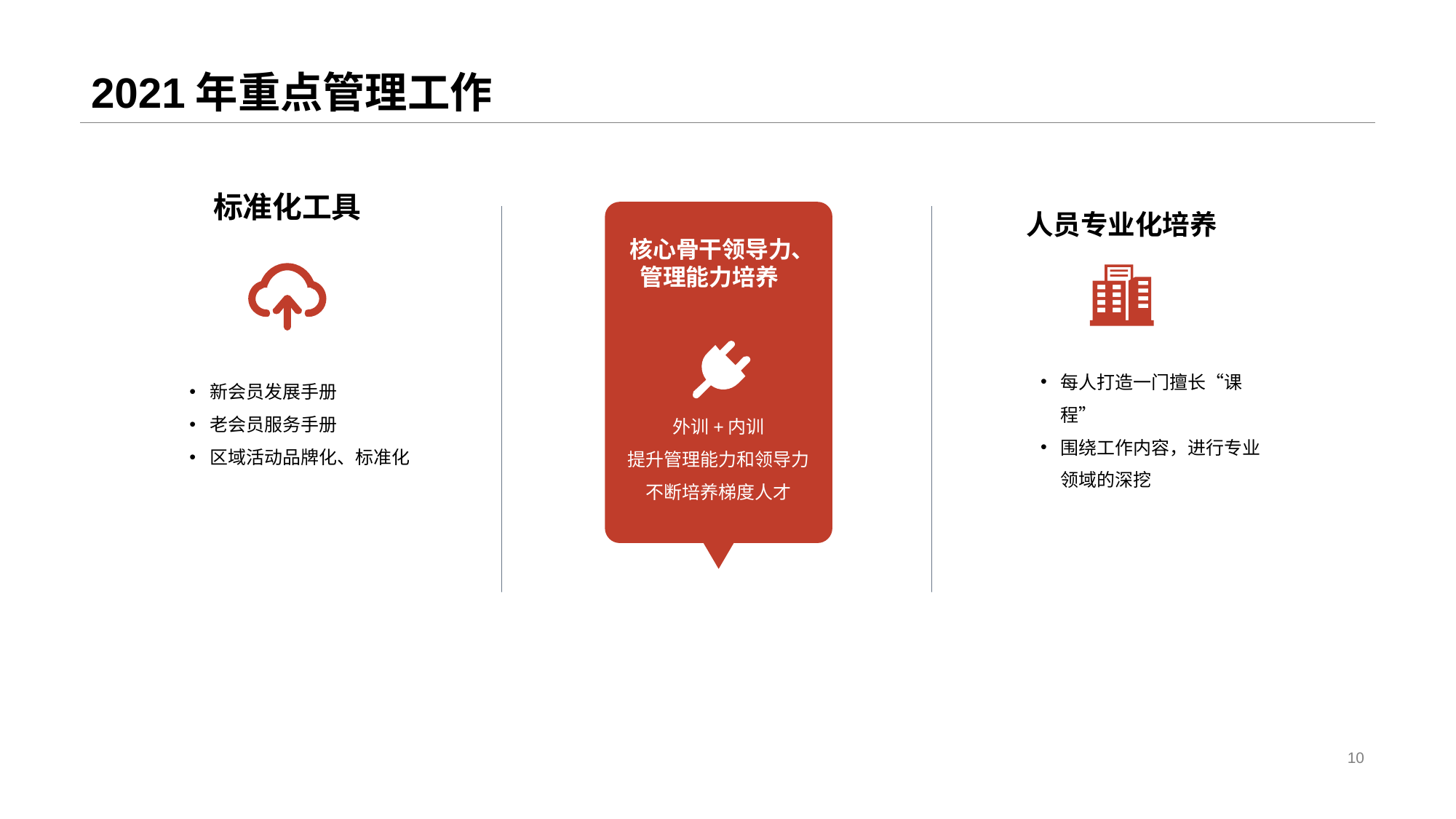

# 2021年重点管理工作
标准化工具

    核心骨干领导力、
管理能力培养

新会员发展手册
老会员服务手册
区域活动品牌化、标准化

外训+内训
提升管理能力和领导力
不断培养梯度人才
人员专业化培养
每人打造一门擅长“课程”
围绕工作内容，进行专业领域的深挖
10